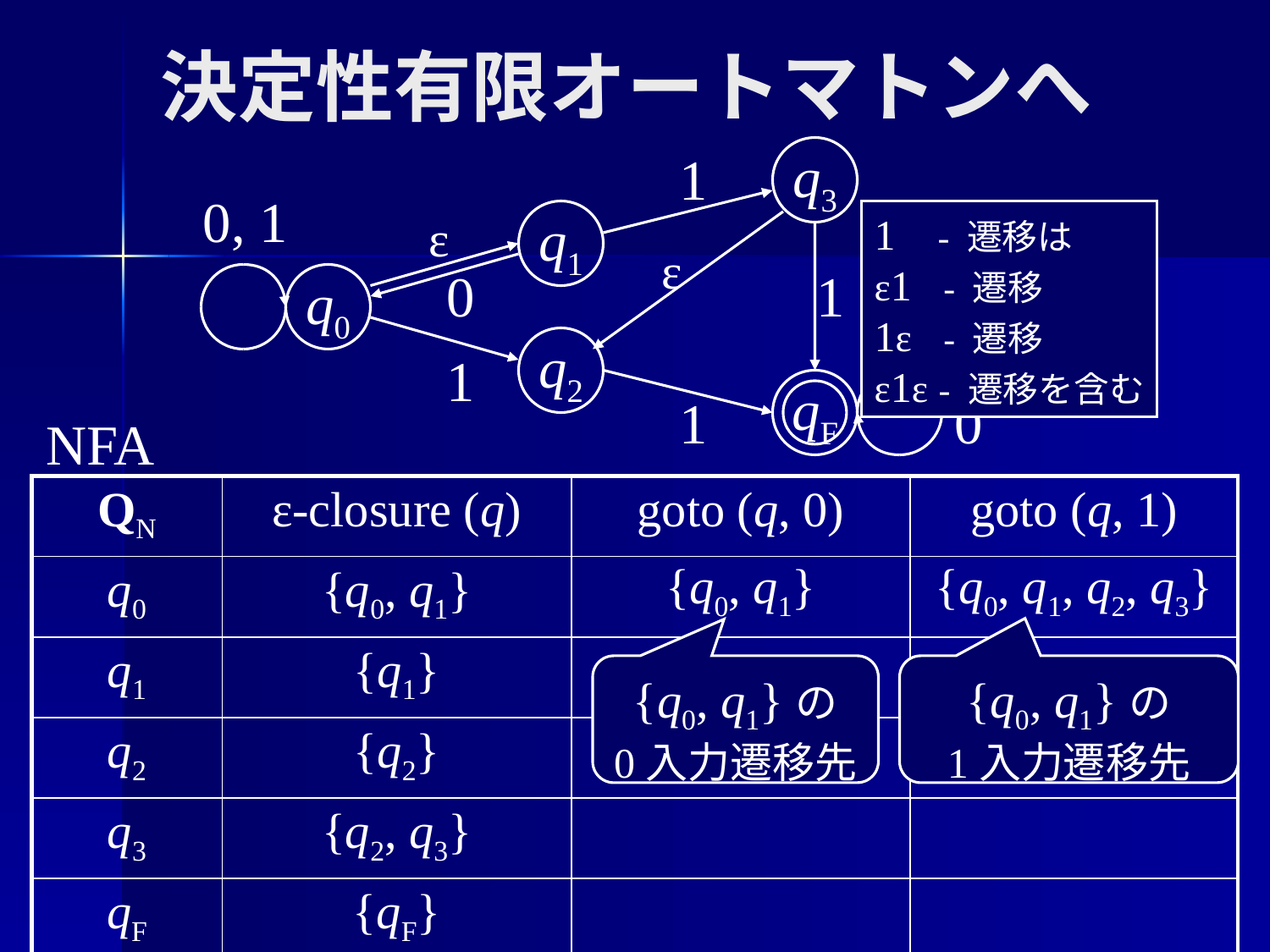

# 決定性有限オートマトンへ
1
q3
0, 1

ε
q1
1    - 遷移は
ε1   - 遷移
1ε   - 遷移
ε1ε - 遷移を含む

ε

0
1

q0

q2
1

qF

1

0
NFA

| QN | ε-closure (q) | goto (q, 0) | goto (q, 1) |
| --- | --- | --- | --- |
| q0 | {q0, q1} |  |  |
| q1 | {q1} |  |  |
| q2 | {q2} |  |  |
| q3 | {q2, q3} |  |  |
| qF | {qF} |  |  |
{q0, q1}
{q0, q1, q2, q3}
{q0, q1}の
0入力遷移先
{q0, q1}の
1入力遷移先